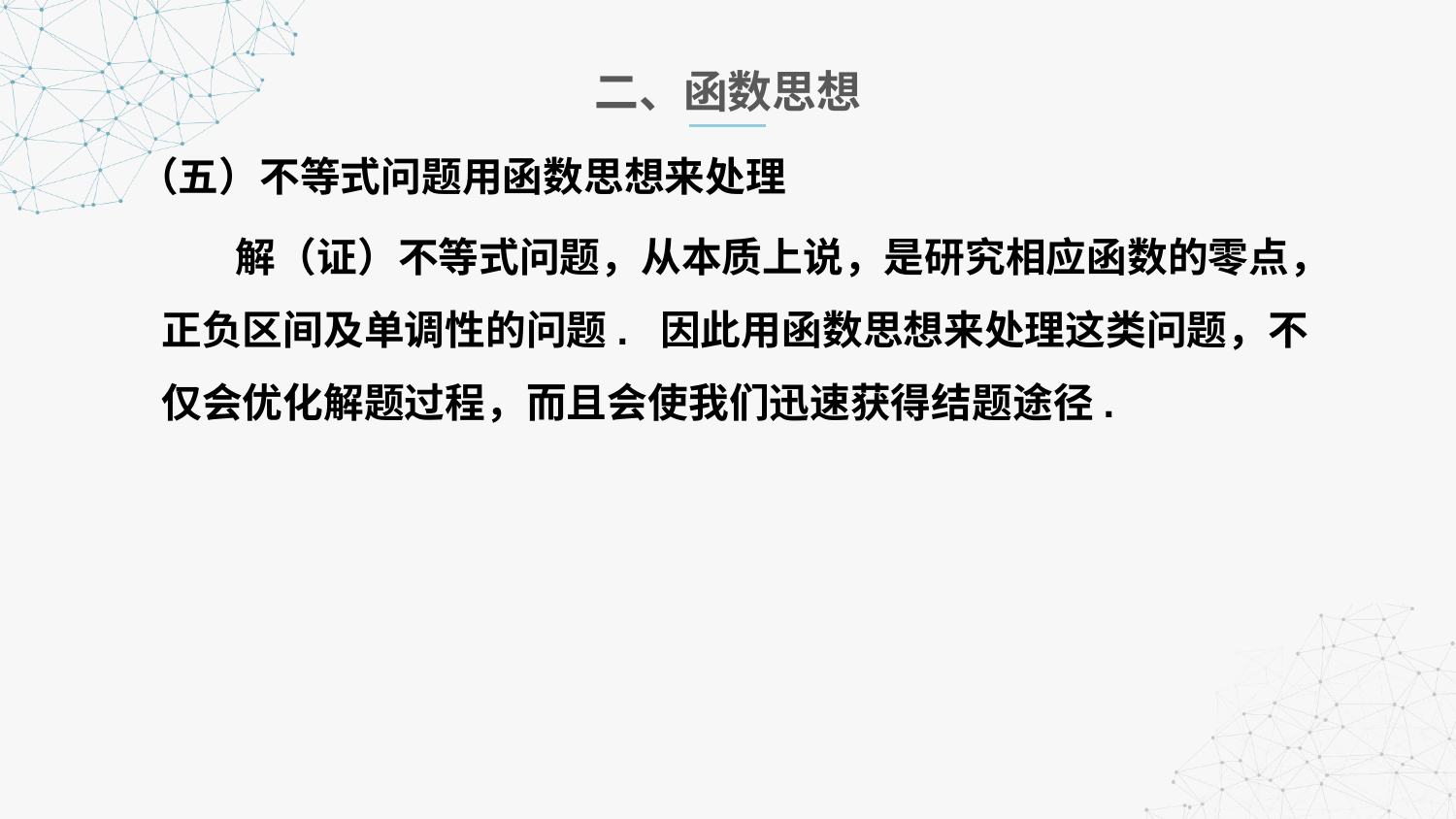

二、函数思想
（五）不等式问题用函数思想来处理
       解（证）不等式问题，从本质上说，是研究相应函数的零点，正负区间及单调性的问题.  因此用函数思想来处理这类问题，不仅会优化解题过程，而且会使我们迅速获得结题途径.